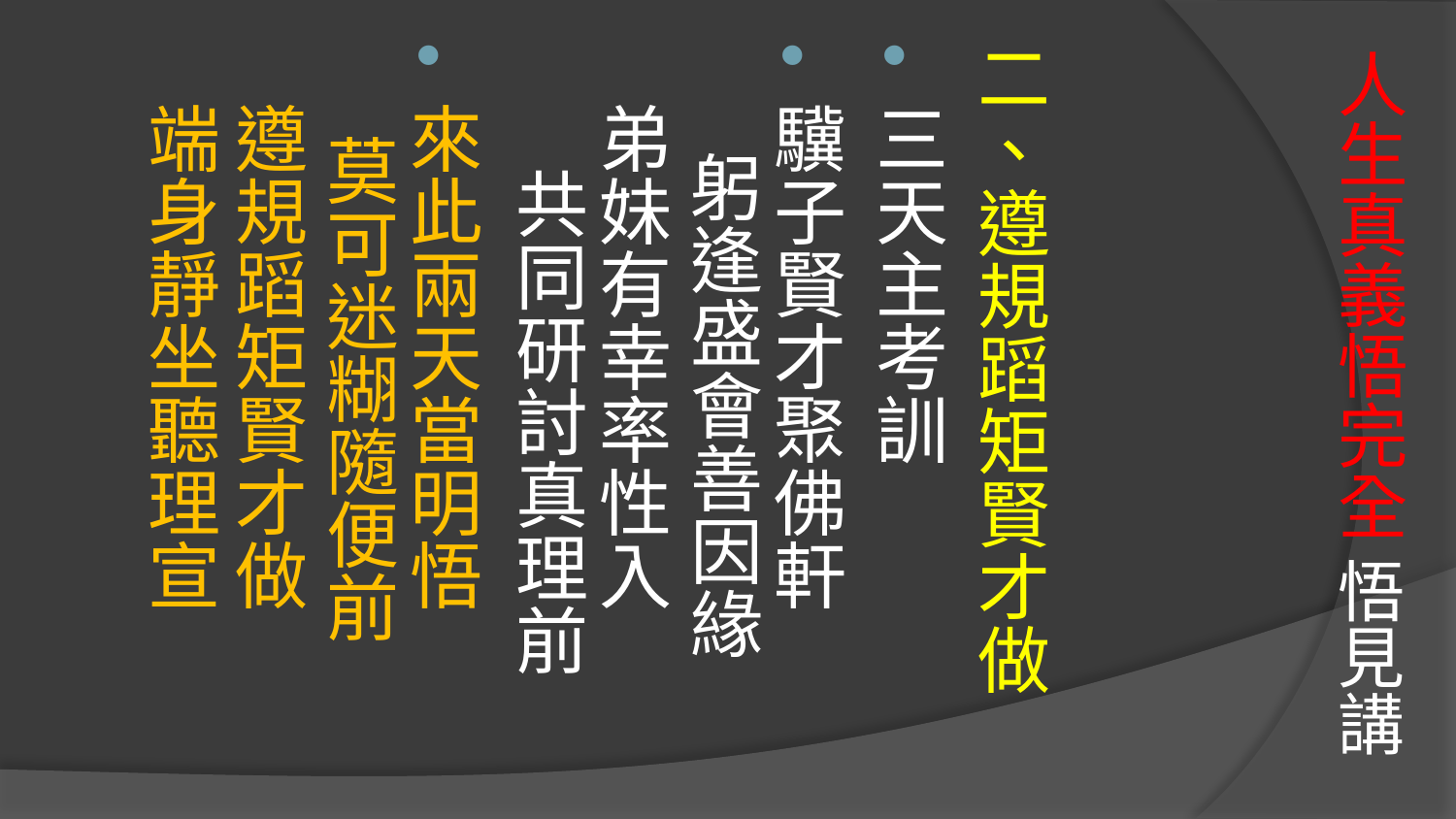

# 人生真義悟完全 悟見講
二、遵規蹈矩賢才做
三天主考訓
驥子賢才聚佛軒　          躬逢盛會善因緣　
弟妹有幸率性入　           共同研討真理前
來此兩天當明悟　         莫可迷糊隨便前　
遵規蹈矩賢才做　      端身靜坐聽理宣